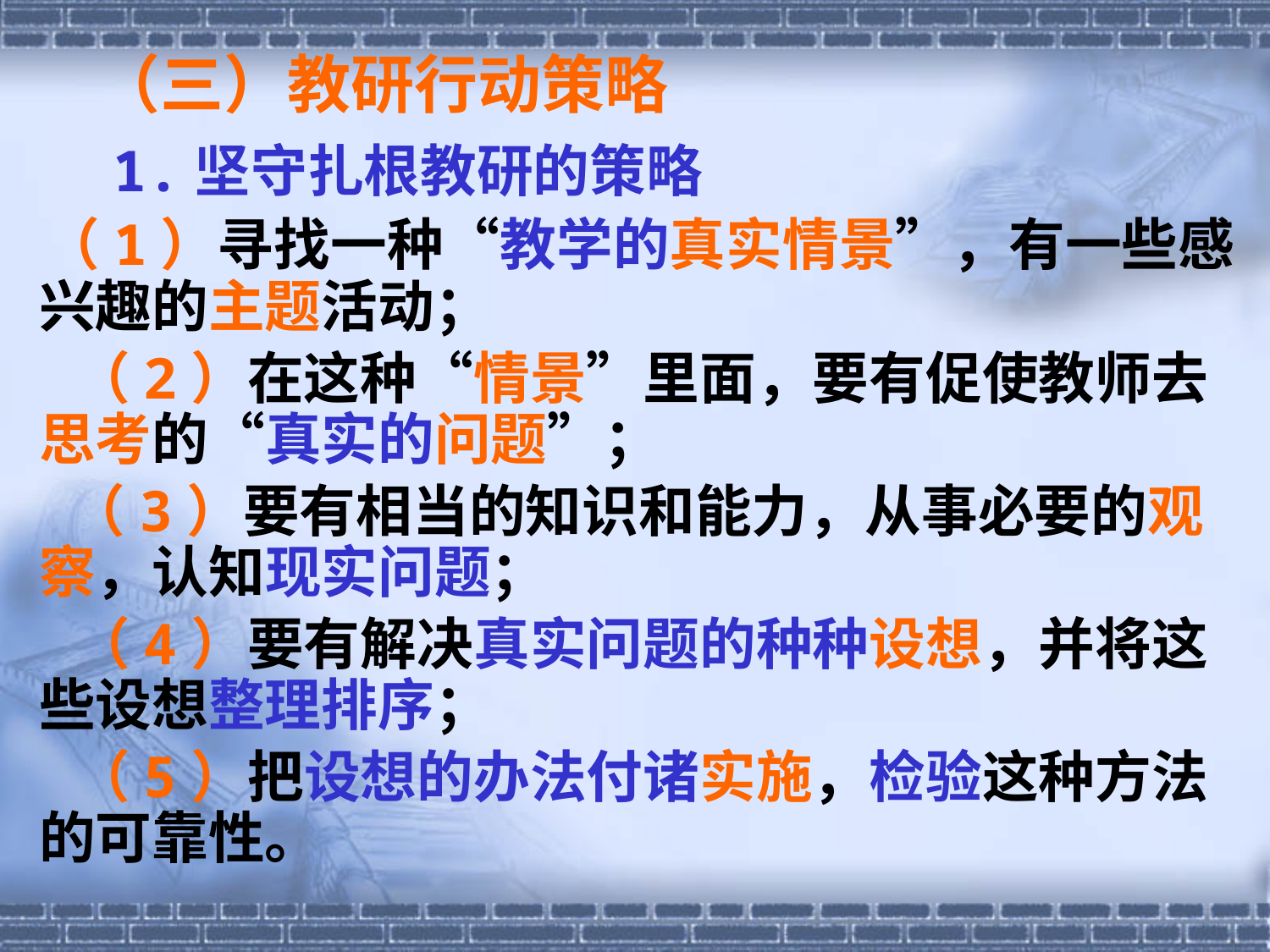

（三）教研行动策略
      1.坚守扎根教研的策略
   （1）寻找一种“教学的真实情景”，有一些感兴趣的主题活动；
　  （2）在这种“情景”里面，要有促使教师去思考的“真实的问题”；
     （3）要有相当的知识和能力，从事必要的观察，认知现实问题；
　  （4）要有解决真实问题的种种设想，并将这些设想整理排序；
　  （5）把设想的办法付诸实施，检验这种方法的可靠性。